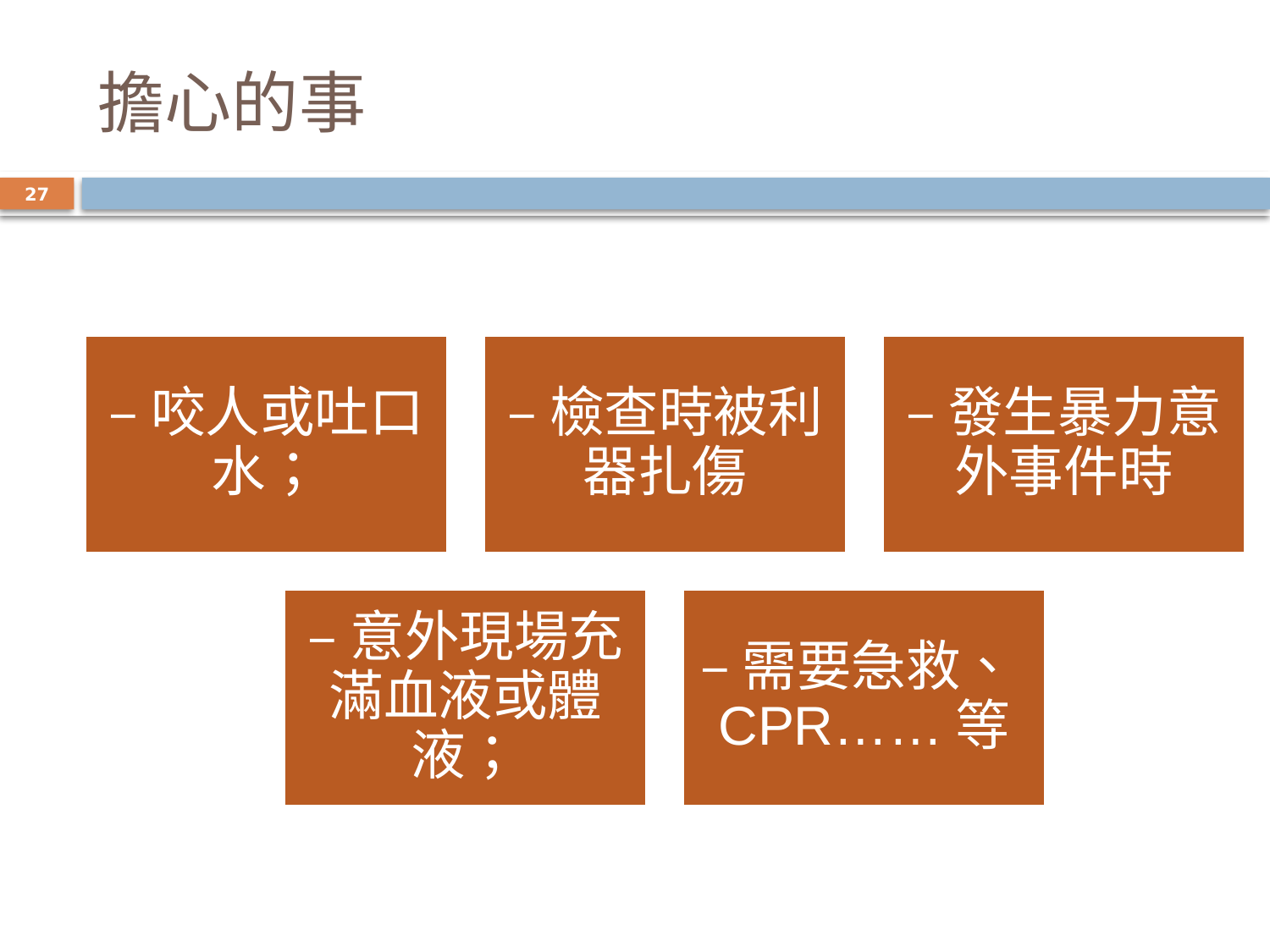

# 擔心的事
27
–咬人或吐口水；
–檢查時被利器扎傷
–發生暴力意外事件時
–意外現場充滿血液或體液；
–需要急救、CPR……等